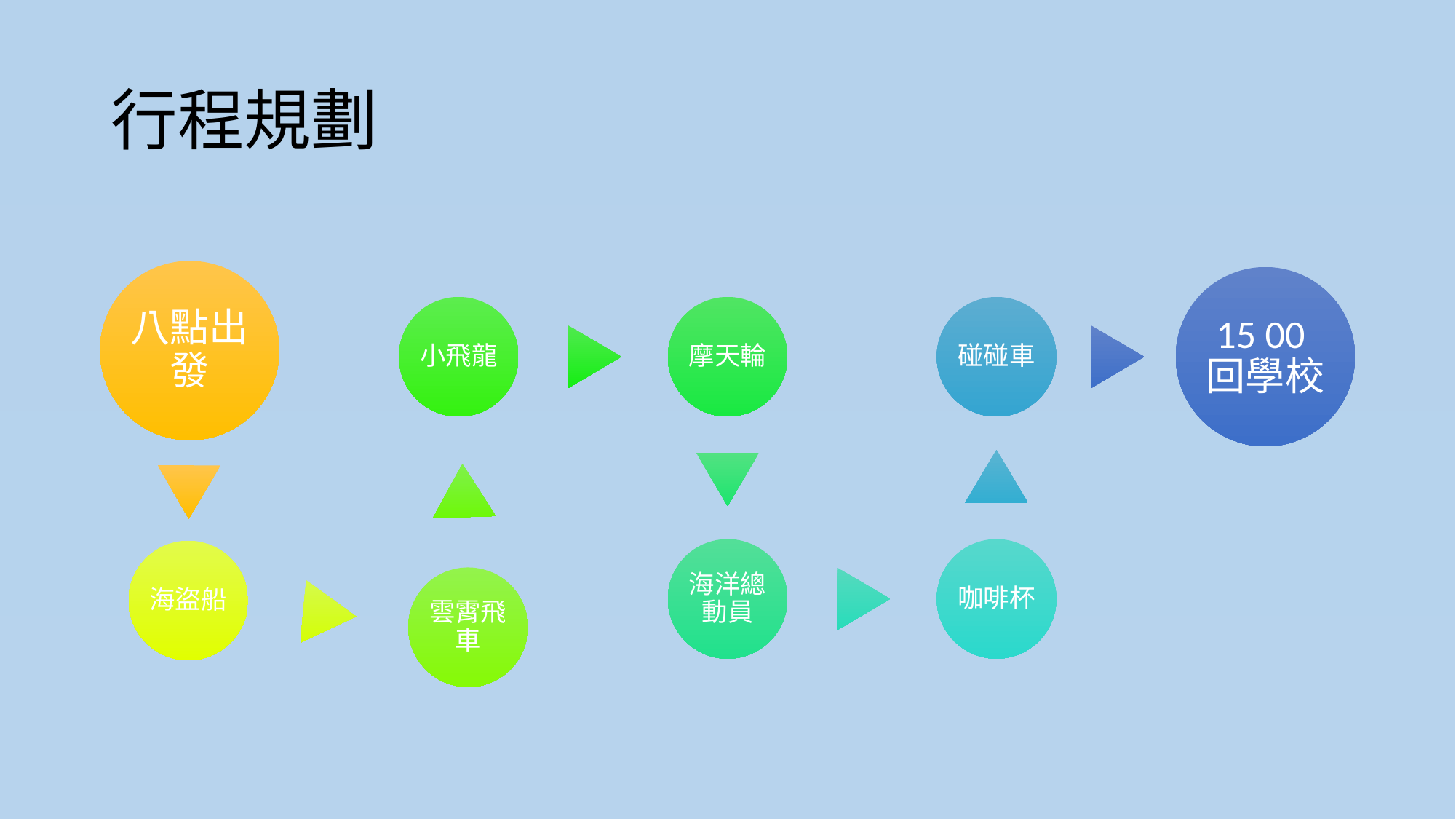

# 行程規劃
八點出發
海盜船
雲霄飛車
小飛龍
摩天輪
海洋總動員
咖啡杯
碰碰車
15 00回學校